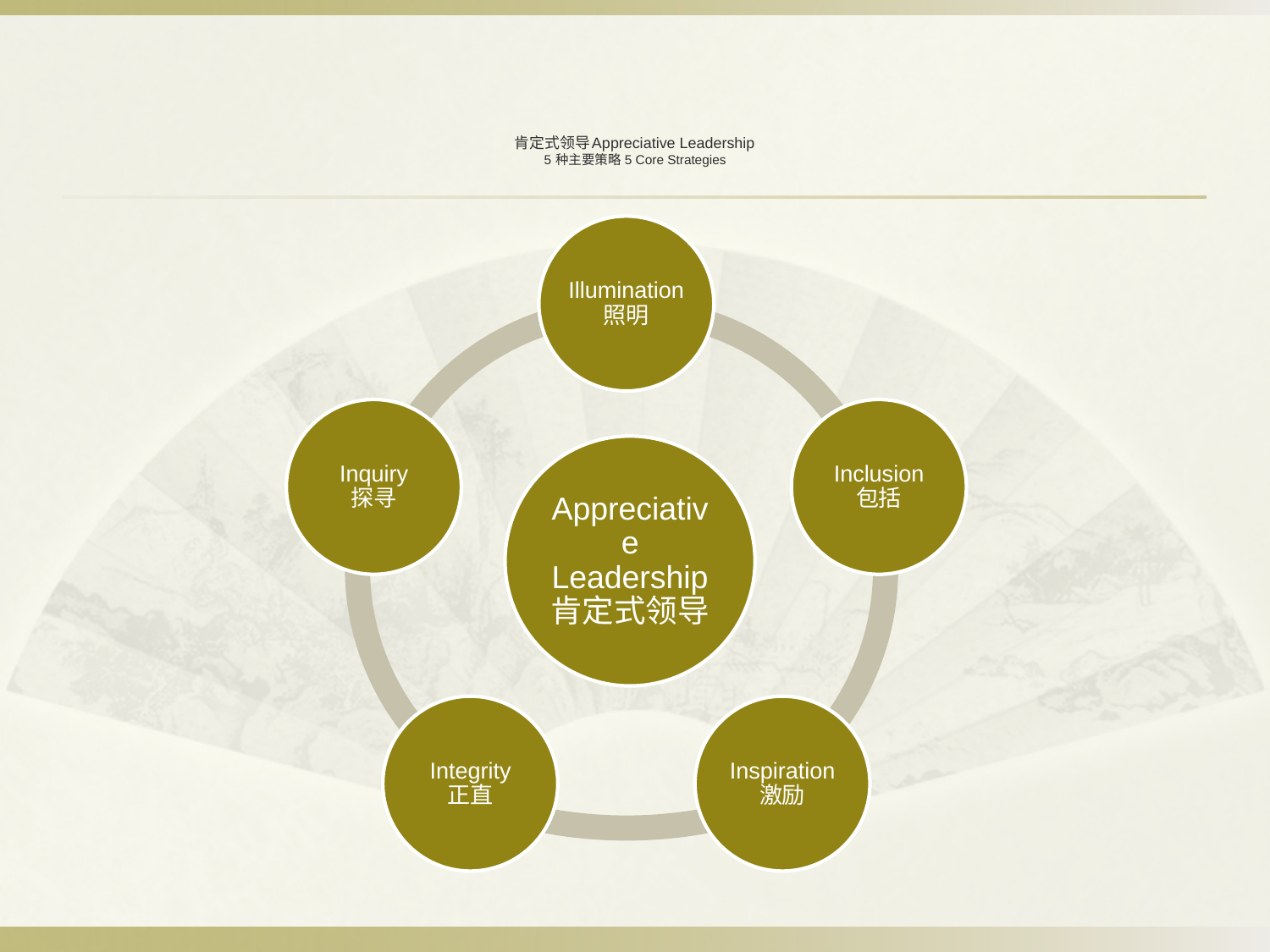

# 肯定式领导Appreciative Leadership 5 种主要策略 5 Core Strategies
Appreciative Leadership
肯定式领导
Illumination 照明
Inclusion
包括
Inspiration
激励
Integrity
正直
Inquiry
探寻